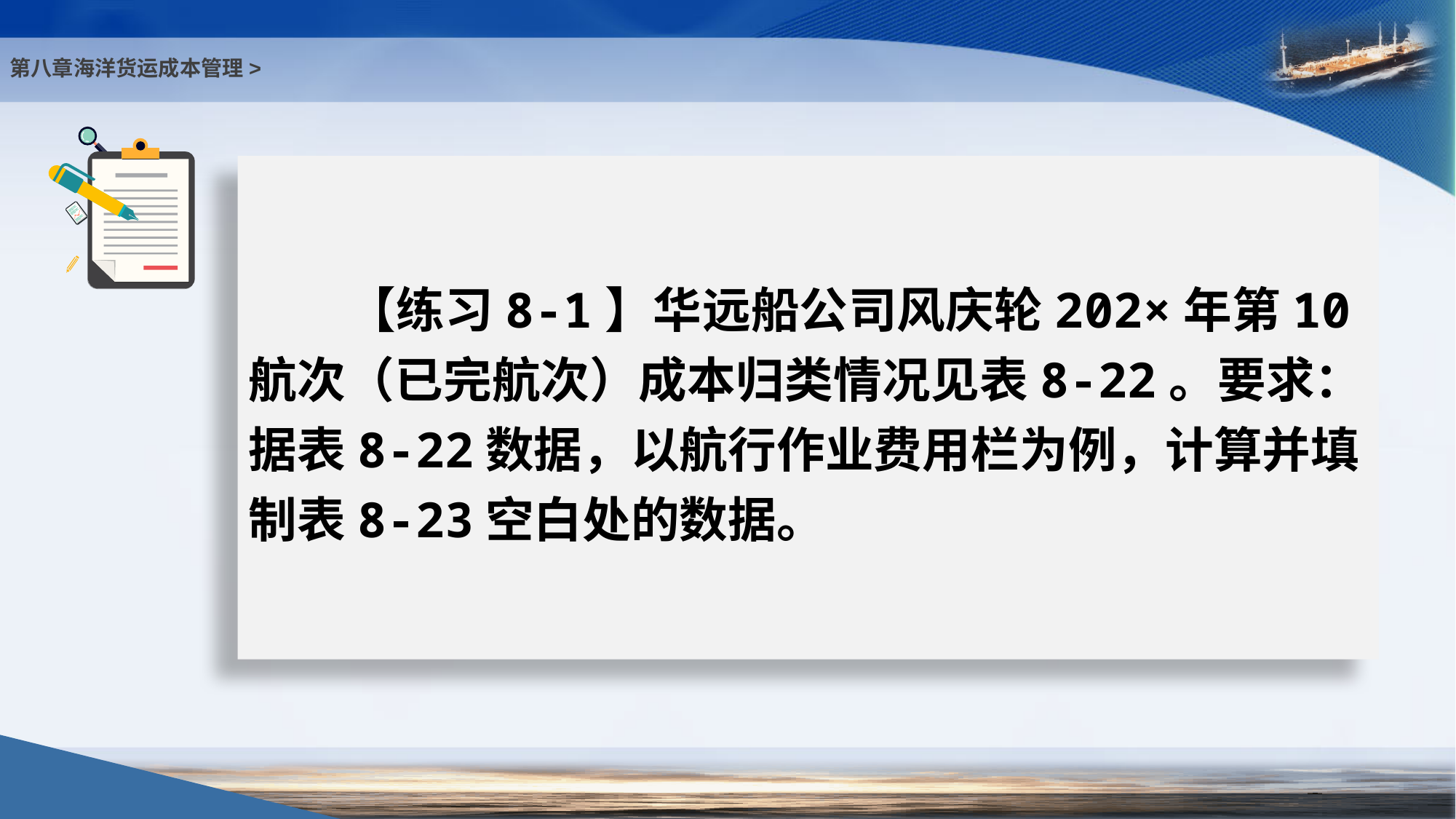

第八章海洋货运成本管理>
# 【练习8-1】华远船公司风庆轮202×年第10航次（已完航次）成本归类情况见表8-22。要求：据表8-22数据，以航行作业费用栏为例，计算并填制表8-23空白处的数据。